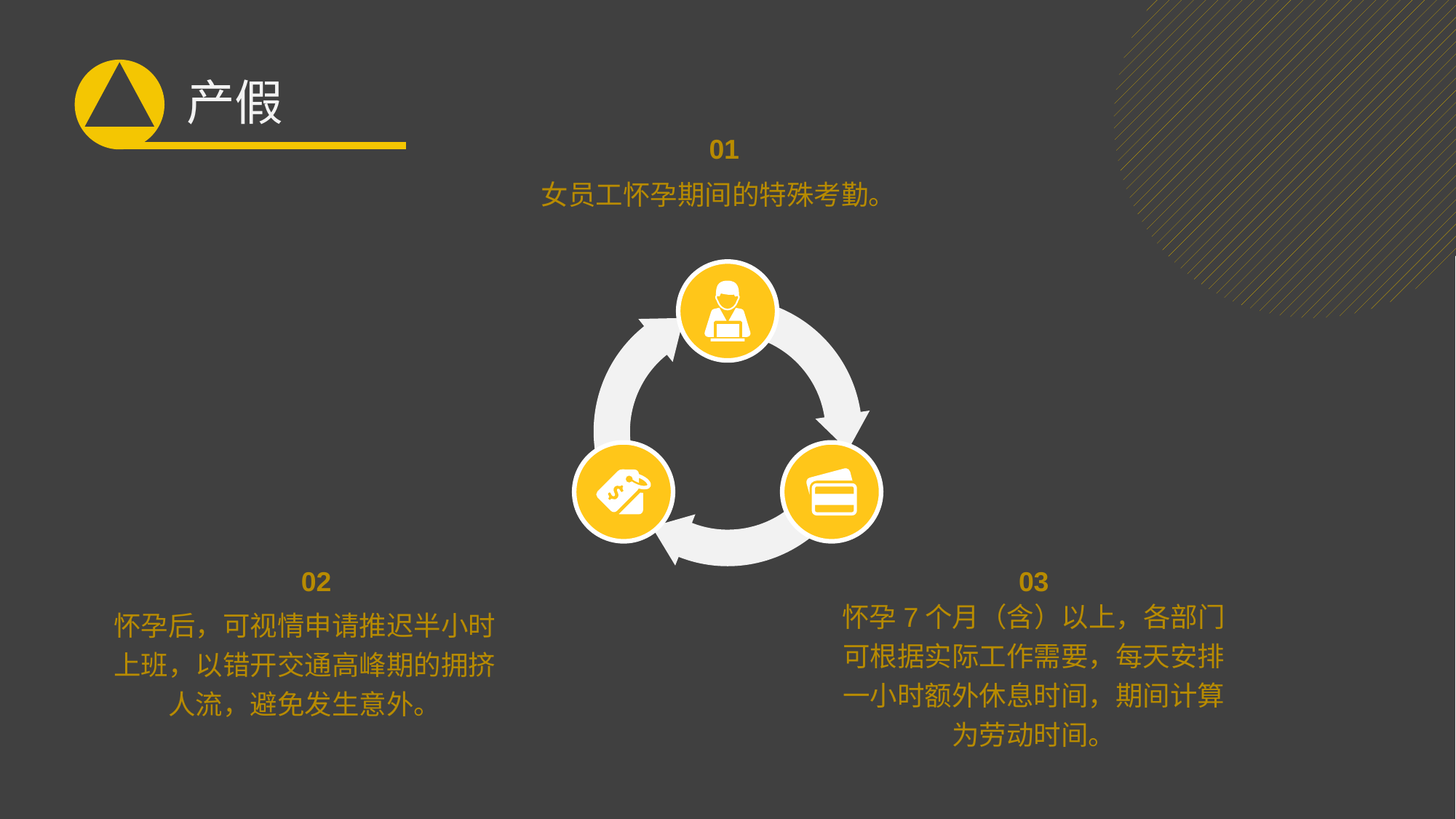

产假
01
女员工怀孕期间的特殊考勤。

02
怀孕后，可视情申请推迟半小时上班，以错开交通高峰期的拥挤人流，避免发生意外。
03
怀孕7个月（含）以上，各部门可根据实际工作需要，每天安排一小时额外休息时间，期间计算为劳动时间。